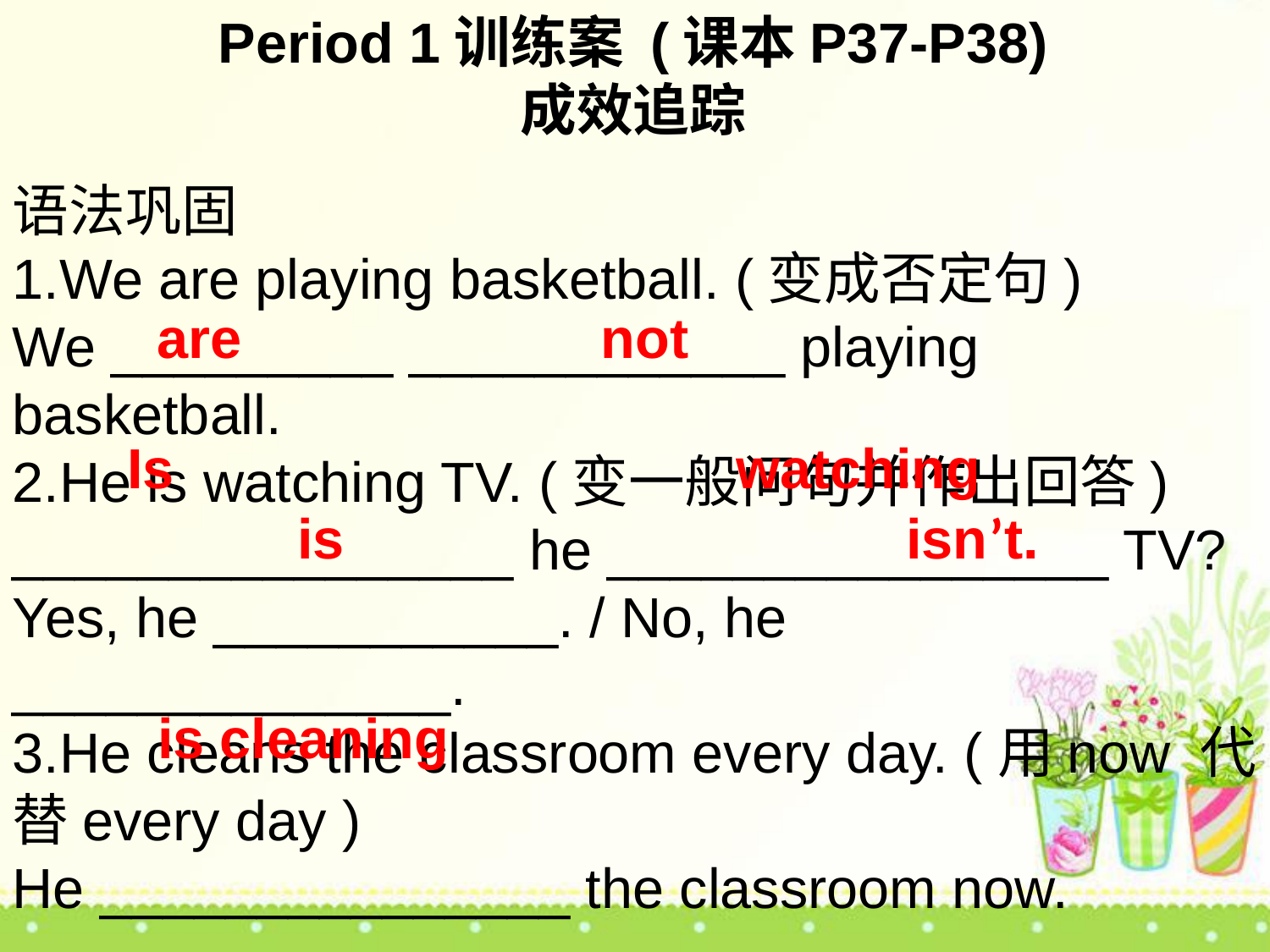

Period 1训练案 (课本P37-P38)
成效追踪
语法巩固
1.We are playing basketball. (变成否定句)
We _________ ____________ playing basketball.
2.He is watching TV. (变一般问句并作出回答)
________________ he ________________ TV?
Yes, he ___________. / No, he ______________.
3.He cleans the classroom every day. (用now 代替every day )
He _______________ the classroom now.
are                       not
Is                                    watching
is                                    isn’t.
is cleaning